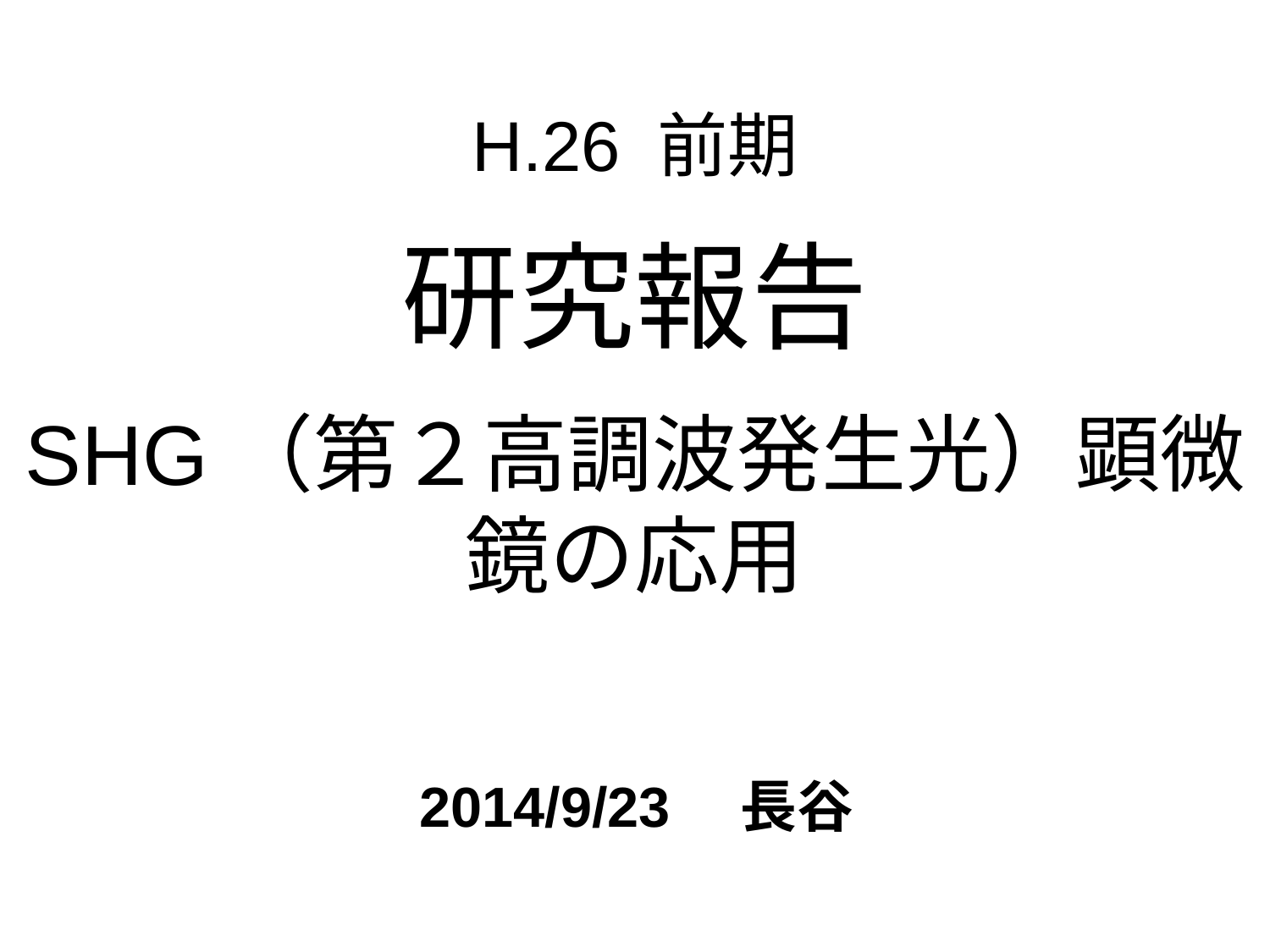

# H.26 前期 　 研究報告 　 SHG（第２高調波発生光）顕微鏡の応用
2014/9/23　長谷